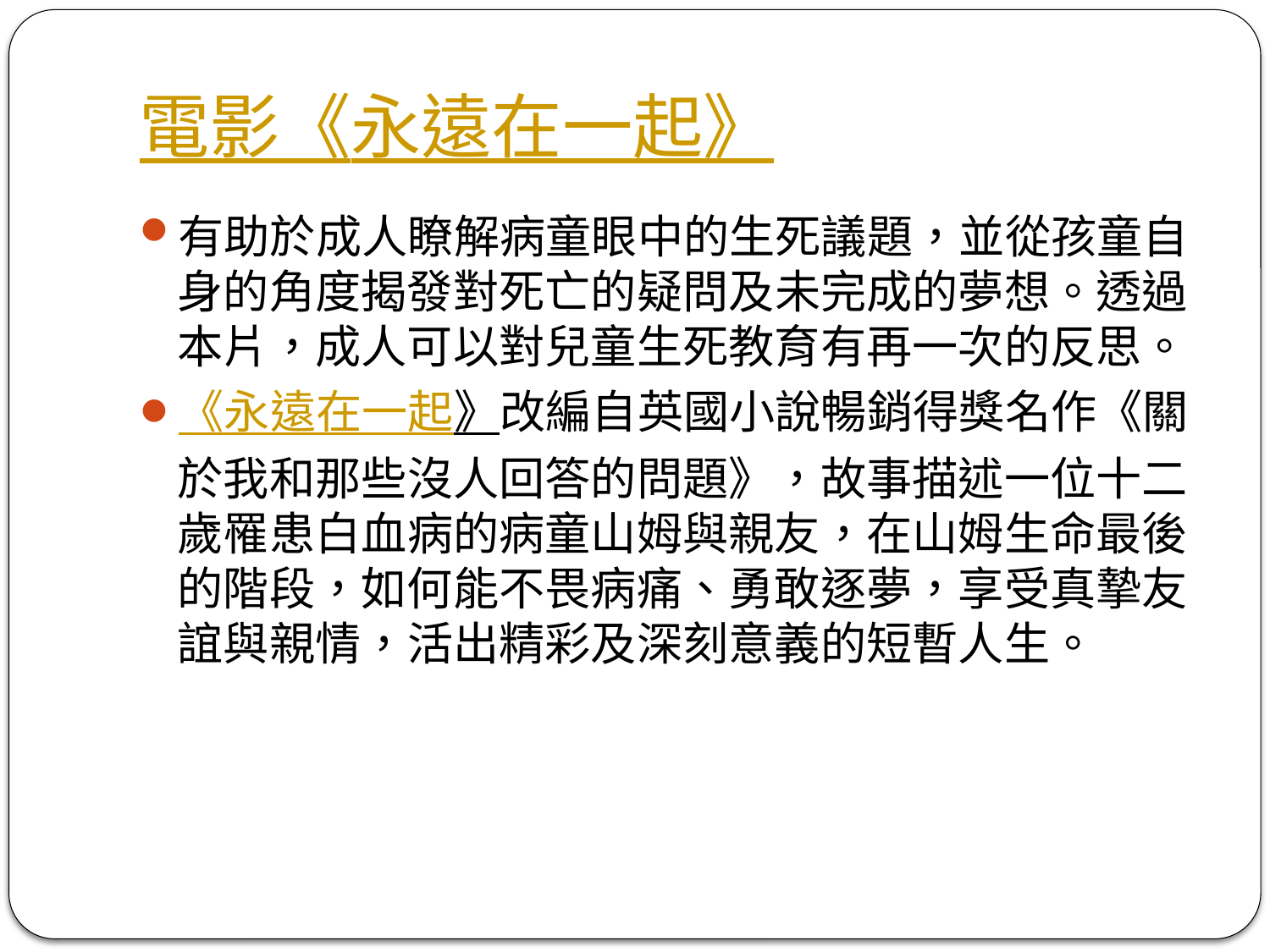

# 電影《永遠在一起》
有助於成人瞭解病童眼中的生死議題，並從孩童自身的角度揭發對死亡的疑問及未完成的夢想。透過本片，成人可以對兒童生死教育有再一次的反思。
《永遠在一起》改編自英國小說暢銷得獎名作《關於我和那些沒人回答的問題》，故事描述一位十二歲罹患白血病的病童山姆與親友，在山姆生命最後的階段，如何能不畏病痛、勇敢逐夢，享受真摯友誼與親情，活出精彩及深刻意義的短暫人生。